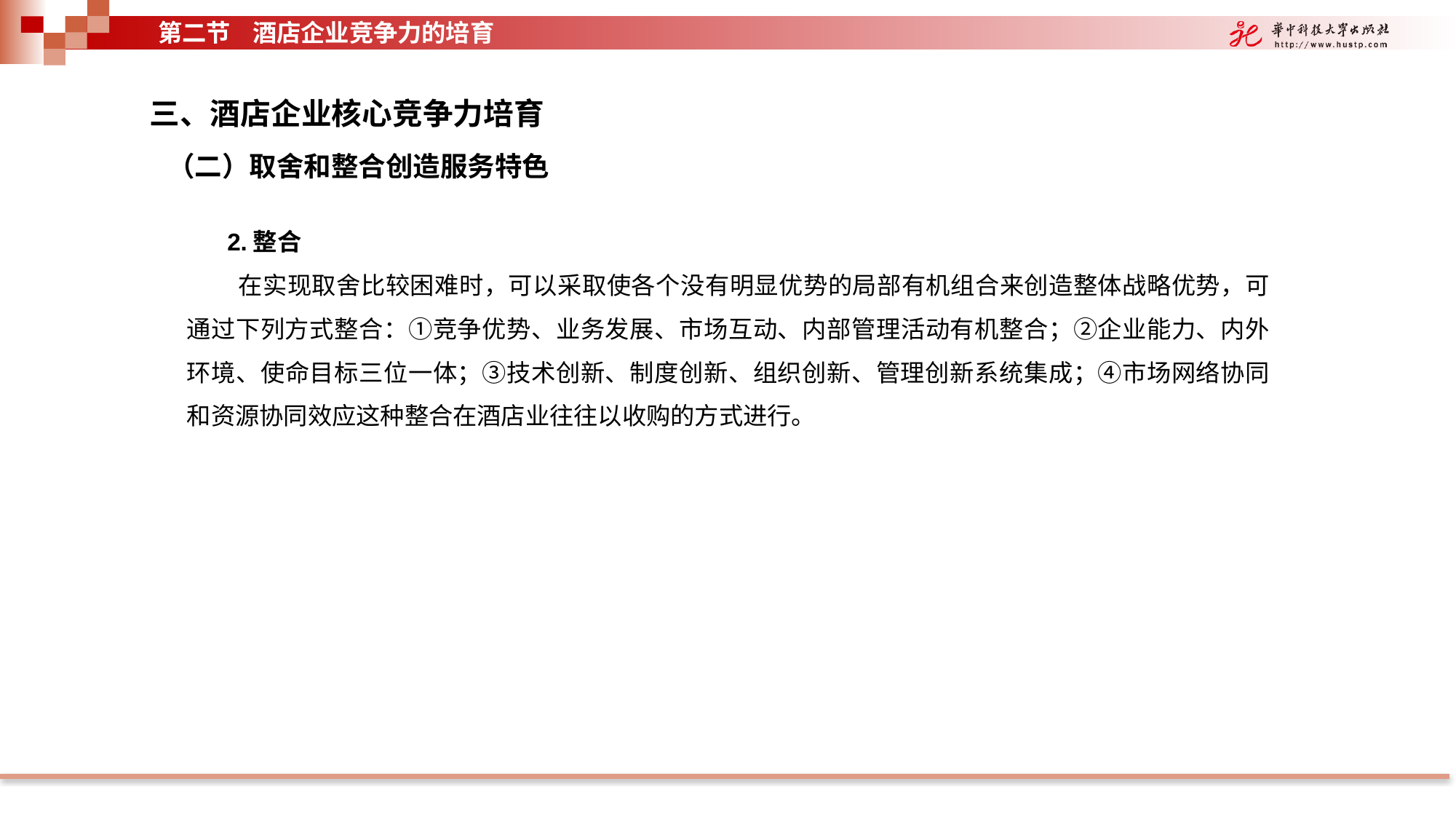

第二节    酒店企业竞争力的培育
三、酒店企业核心竞争力培育
（二）取舍和整合创造服务特色
      2.整合
在实现取舍比较困难时，可以采取使各个没有明显优势的局部有机组合来创造整体战略优势，可通过下列方式整合：①竞争优势、业务发展、市场互动、内部管理活动有机整合；②企业能力、内外环境、使命目标三位一体；③技术创新、制度创新、组织创新、管理创新系统集成；④市场网络协同和资源协同效应这种整合在酒店业往往以收购的方式进行。